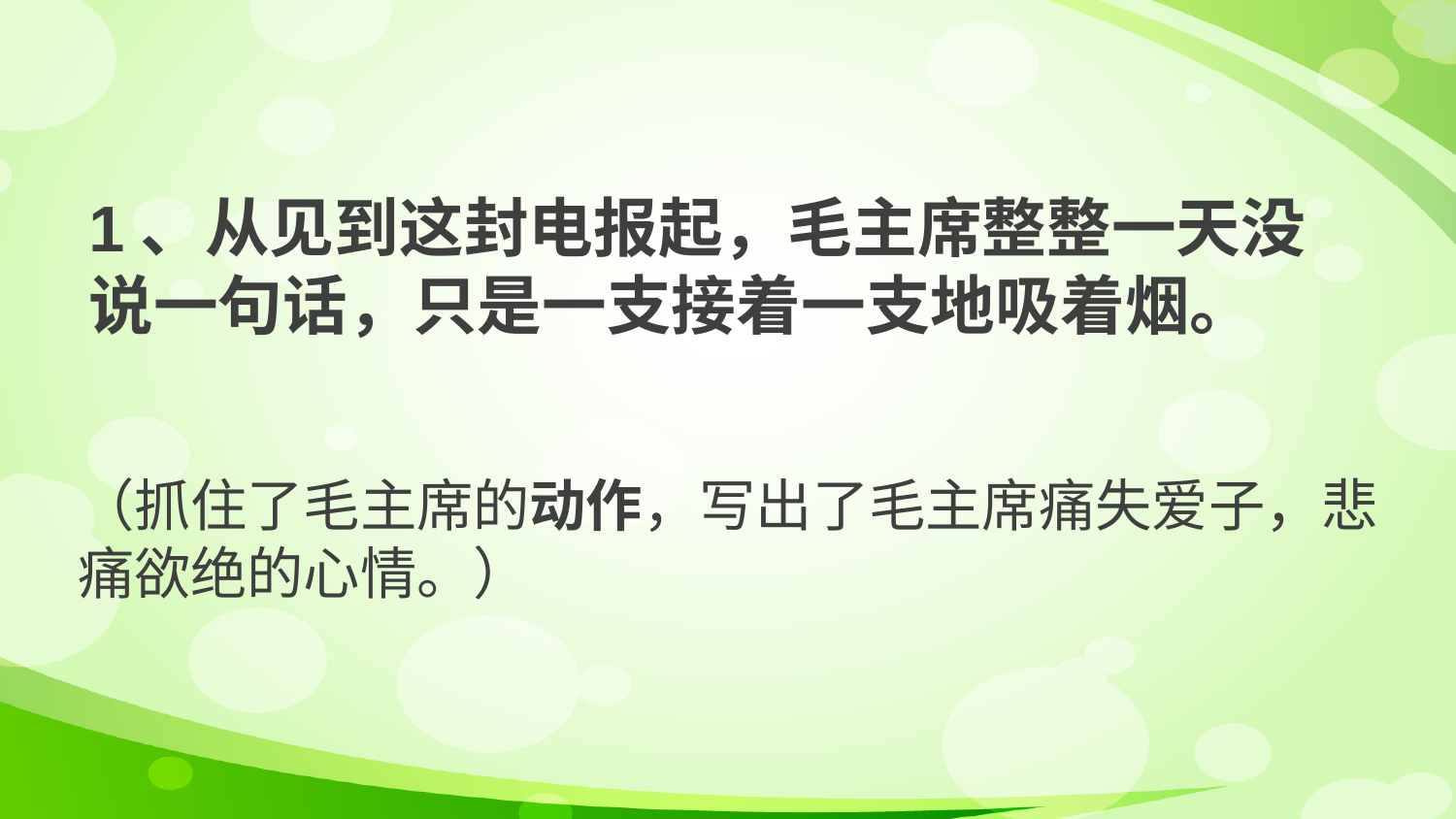

1、从见到这封电报起，毛主席整整一天没说一句话，只是一支接着一支地吸着烟。
（抓住了毛主席的动作，写出了毛主席痛失爱子，悲痛欲绝的心情。）